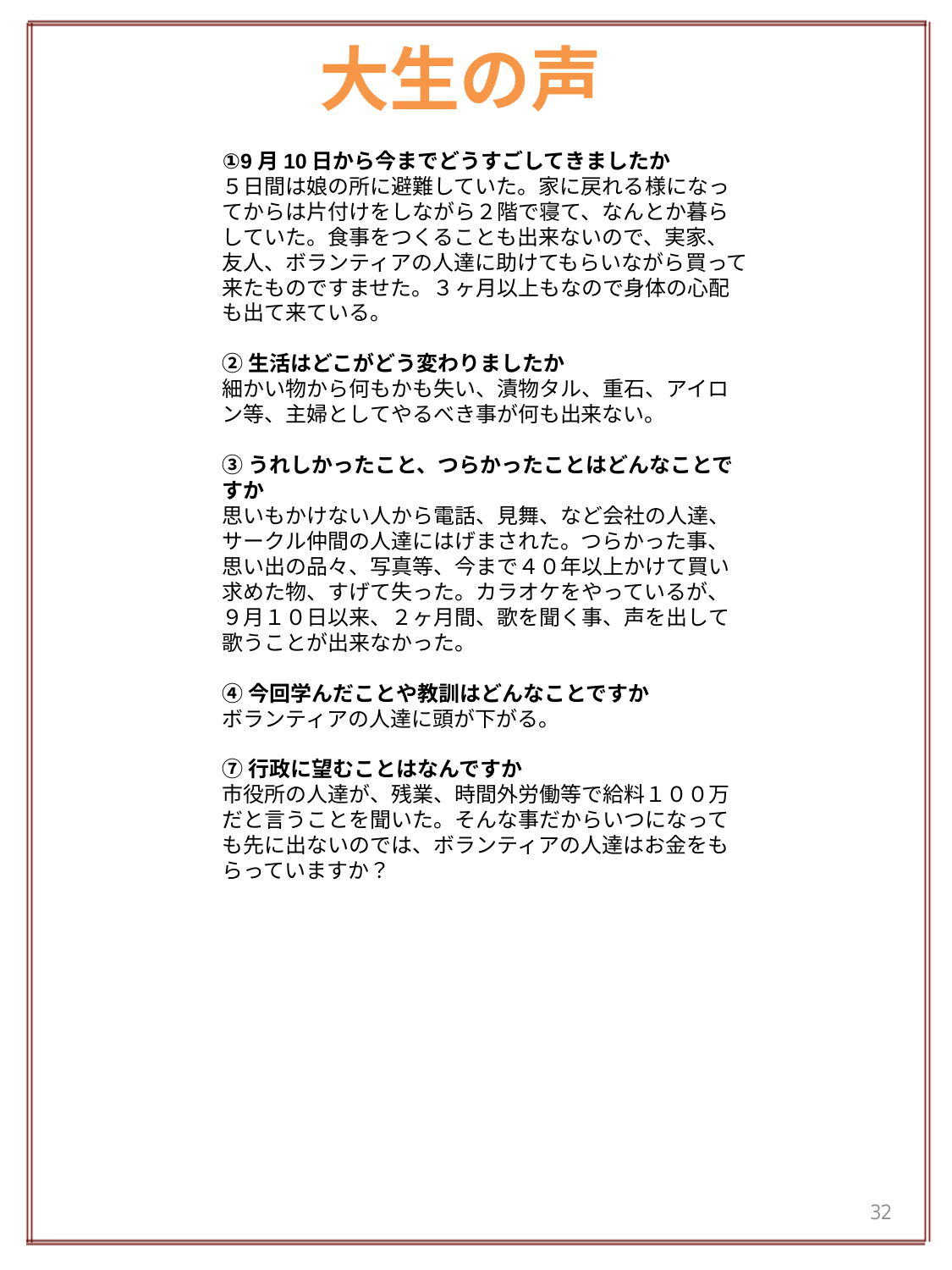

# 大生の声
①9月10日から今までどうすごしてきましたか
５日間は娘の所に避難していた。家に戻れる様になってからは片付けをしながら２階で寝て、なんとか暮らしていた。食事をつくることも出来ないので、実家、友人、ボランティアの人達に助けてもらいながら買って来たものですませた。３ヶ月以上もなので身体の心配も出て来ている。

②生活はどこがどう変わりましたか
細かい物から何もかも失い、漬物タル、重石、アイロン等、主婦としてやるべき事が何も出来ない。

③うれしかったこと、つらかったことはどんなことですか
思いもかけない人から電話、見舞、など会社の人達、サークル仲間の人達にはげまされた。つらかった事、思い出の品々、写真等、今まで４０年以上かけて買い求めた物、すげて失った。カラオケをやっているが、９月１０日以来、２ヶ月間、歌を聞く事、声を出して歌うことが出来なかった。

④今回学んだことや教訓はどんなことですか
ボランティアの人達に頭が下がる。

⑦行政に望むことはなんですか
市役所の人達が、残業、時間外労働等で給料１００万だと言うことを聞いた。そんな事だからいつになっても先に出ないのでは、ボランティアの人達はお金をもらっていますか？
32